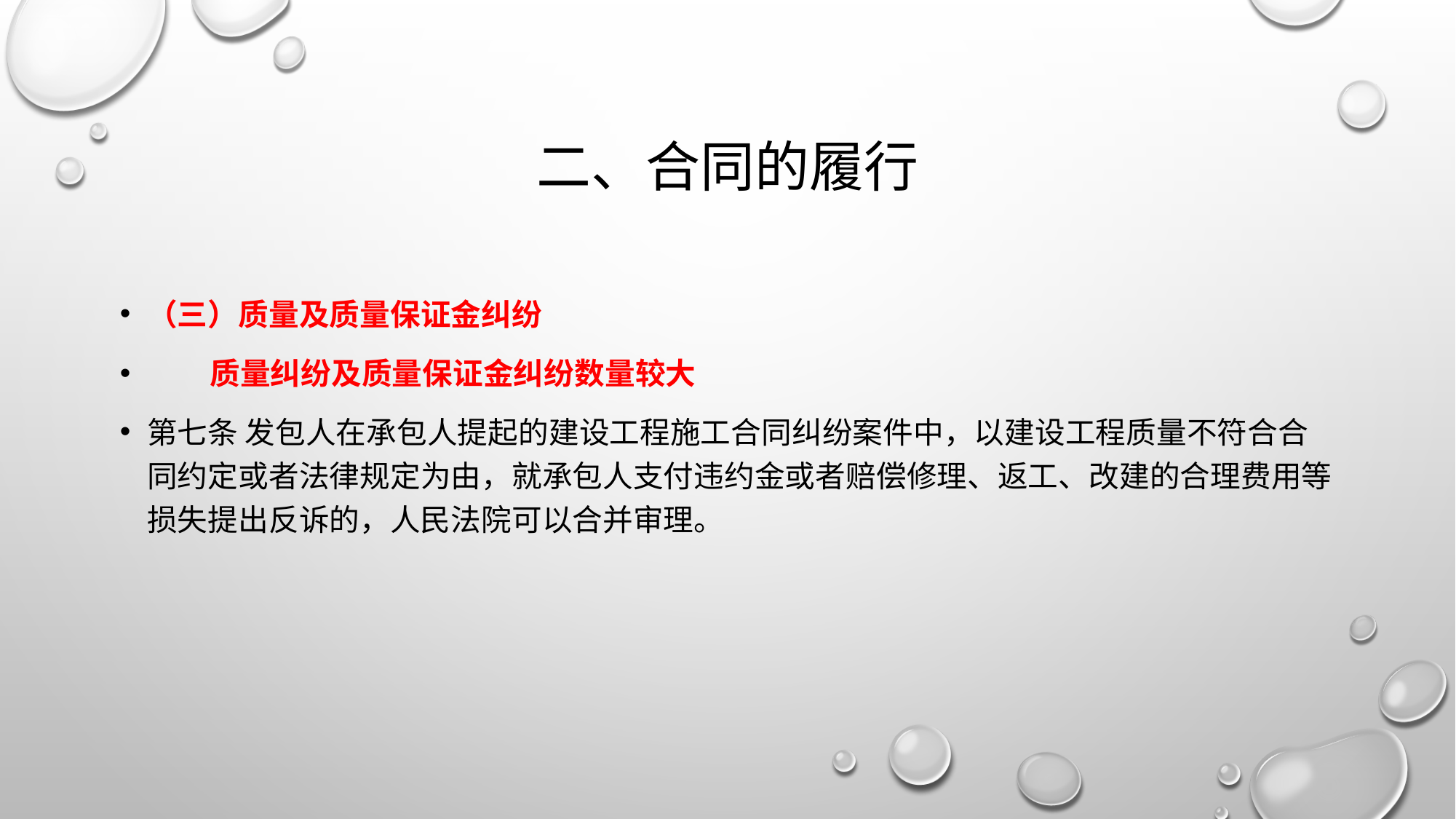

# 二、合同的履行
（三）质量及质量保证金纠纷
        质量纠纷及质量保证金纠纷数量较大
第七条 发包人在承包人提起的建设工程施工合同纠纷案件中，以建设工程质量不符合合同约定或者法律规定为由，就承包人支付违约金或者赔偿修理、返工、改建的合理费用等损失提出反诉的，人民法院可以合并审理。